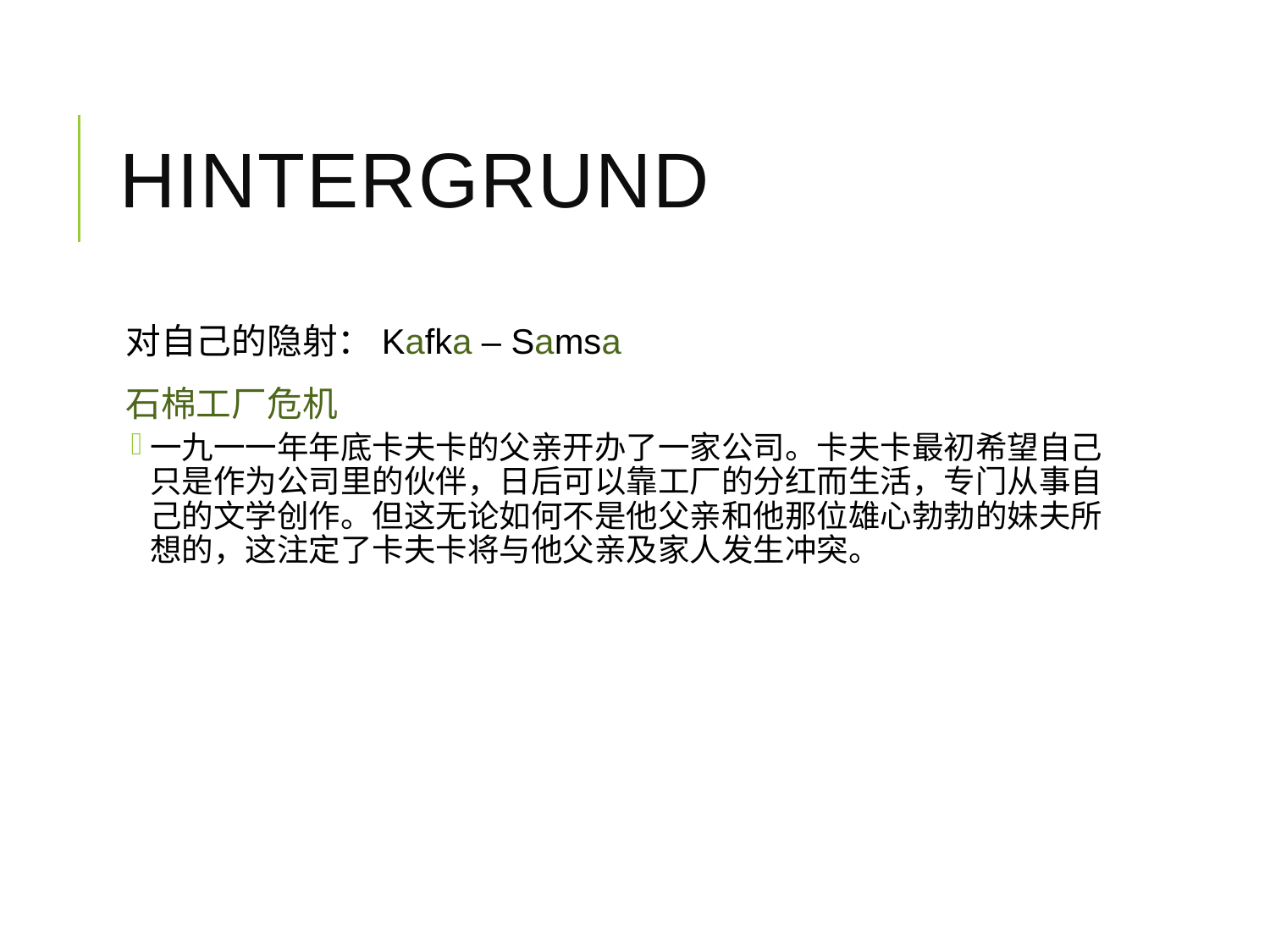

# Hintergrund
对自己的隐射：Kafka – Samsa
石棉工厂危机
一九一一年年底卡夫卡的父亲开办了一家公司。卡夫卡最初希望自己只是作为公司里的伙伴，日后可以靠工厂的分红而生活，专门从事自己的文学创作。但这无论如何不是他父亲和他那位雄心勃勃的妹夫所想的，这注定了卡夫卡将与他父亲及家人发生冲突。